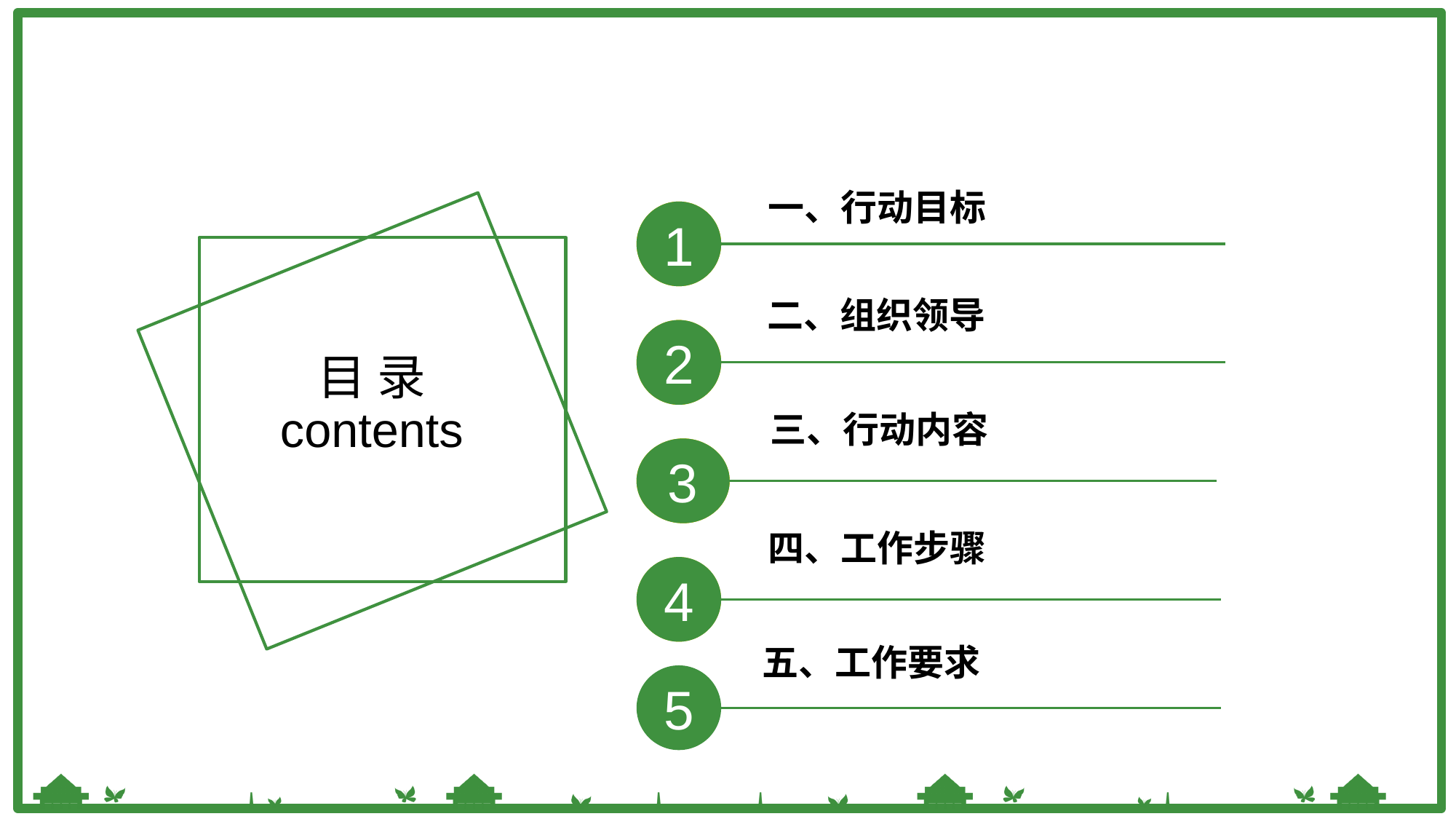

一、行动目标
1
1
1

二、组织领导
2
2
2
目 录
三、行动内容
contents
3
3
3
四、工作步骤
4
4
五、工作要求
5